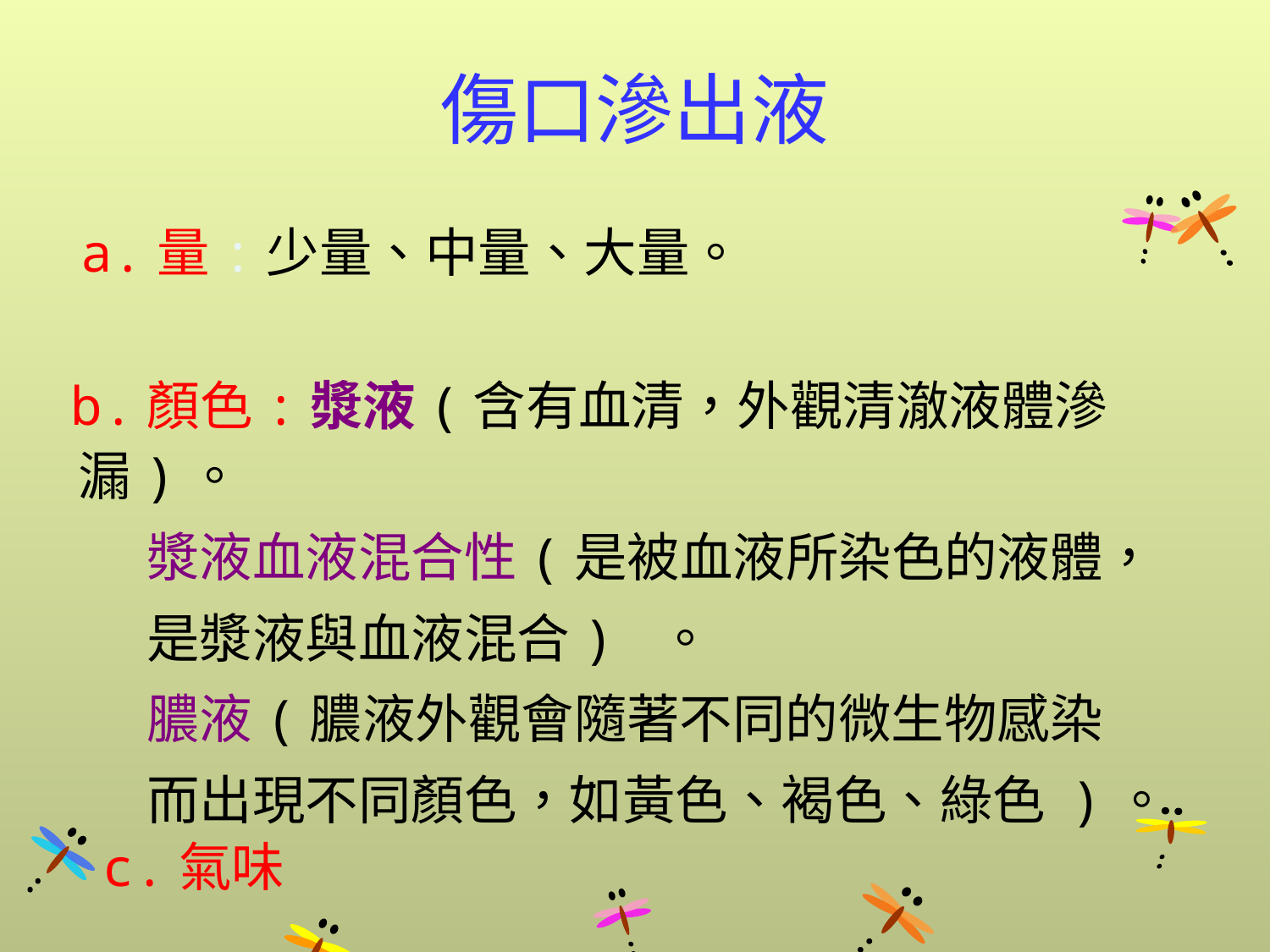

# 傷口滲出液
 a.量:少量、中量、大量。

 b.顏色:漿液(含有血清，外觀清澈液體滲漏)。
        漿液血液混合性(是被血液所染色的液體，
        是漿液與血液混合) 。
        膿液(膿液外觀會隨著不同的微生物感染
        而出現不同顏色，如黃色、褐色、綠色 )。
  c.氣味